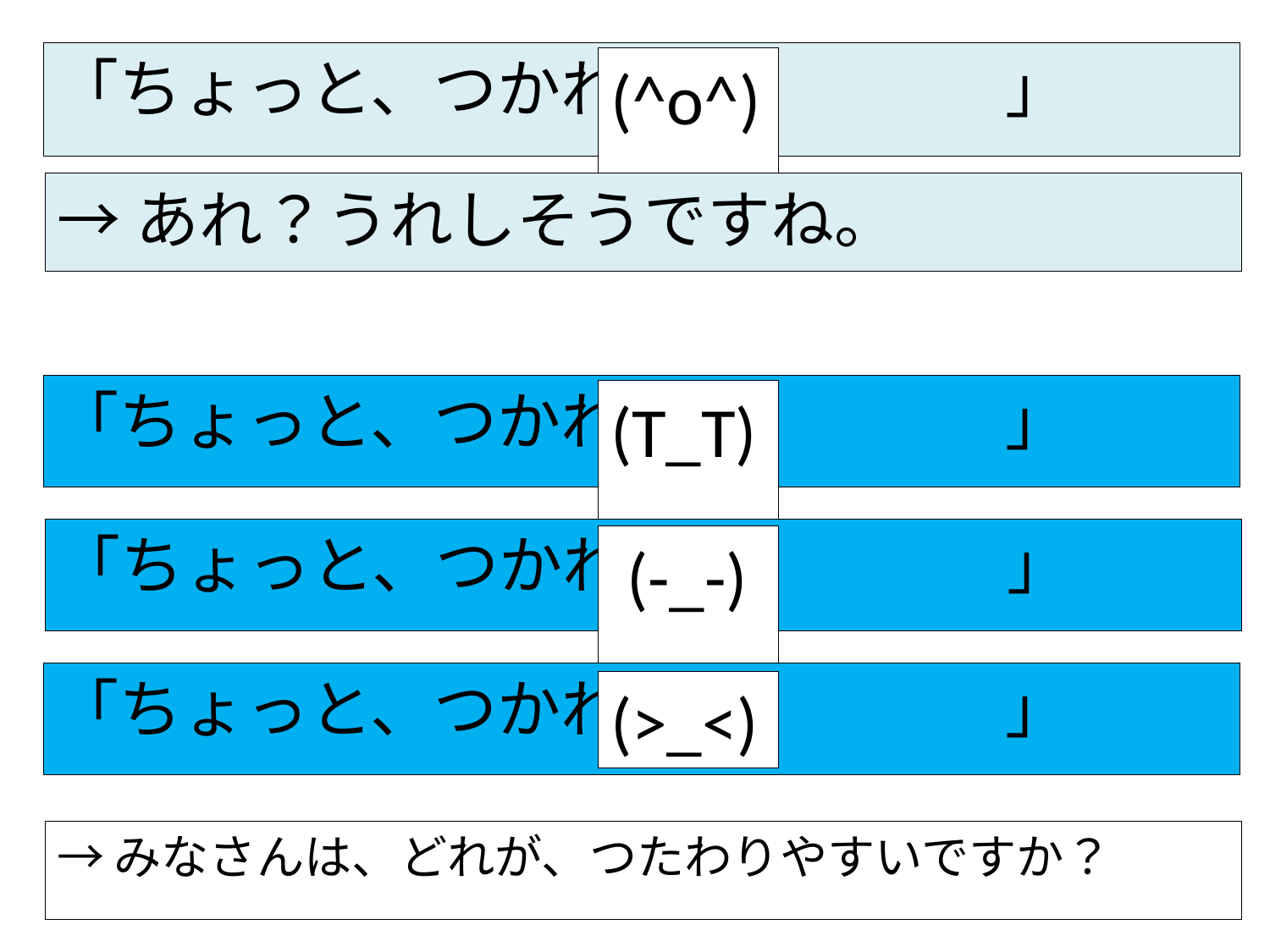

「ちょっと、つかれた　　　　　」
(^o^)
→あれ？うれしそうですね。
「ちょっと、つかれた　　　　　」
(T_T)
「ちょっと、つかれた　　　　　」
 (-_-)
「ちょっと、つかれた　　　　　」
(>_<)
→みなさんは、どれが、つたわりやすいですか？